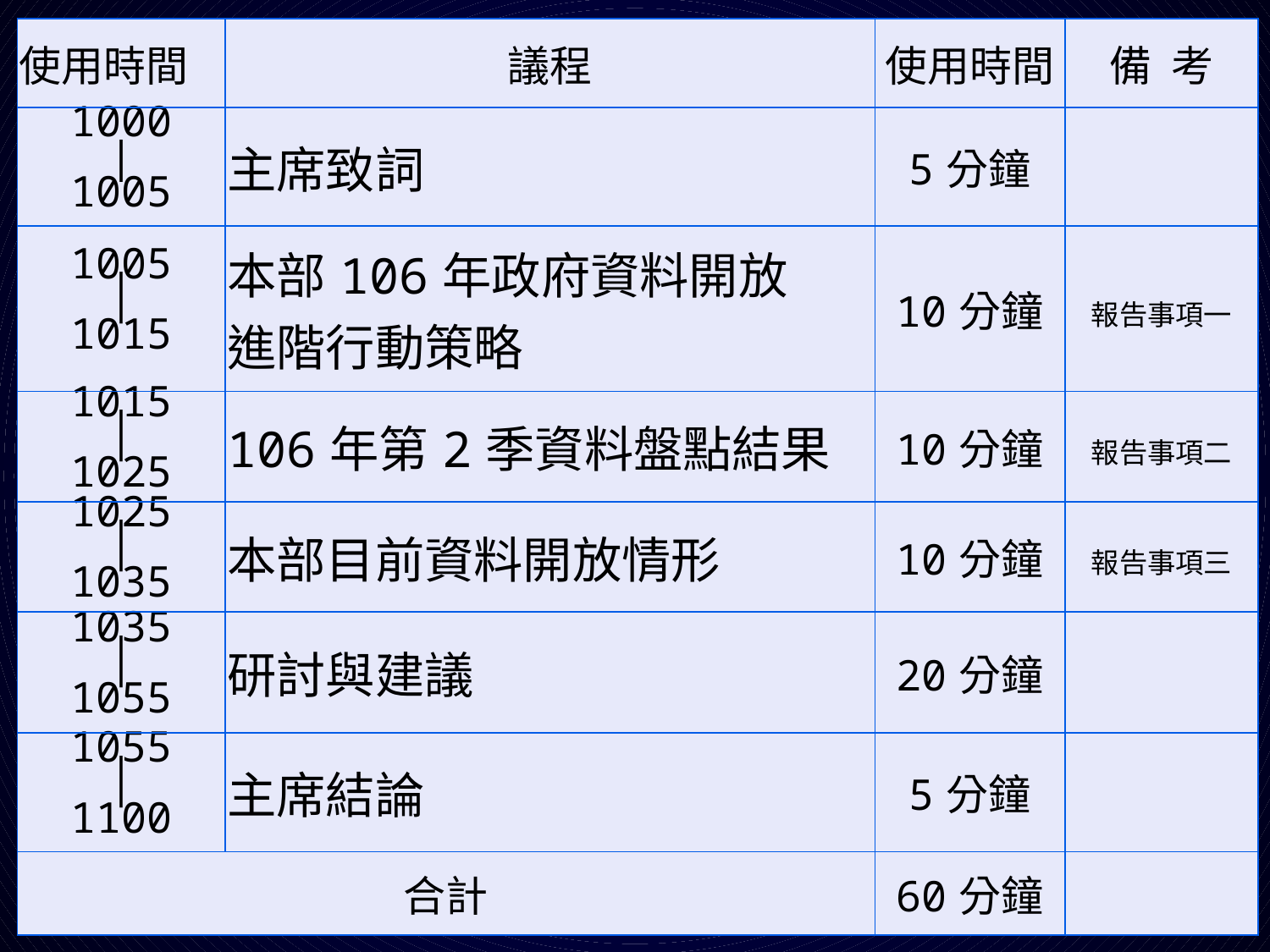

| 使用時間 | 議程 | 使用時間 | 備 考 |
| --- | --- | --- | --- |
| 1000 | 1005 | 主席致詞 | 5分鐘 |  |
| 1005 │ 1015 | 本部106年政府資料開放 進階行動策略 | 10分鐘 | 報告事項一 |
| 1015 │ 1025 | 106年第2季資料盤點結果 | 10分鐘 | 報告事項二 |
| 1025 │ 1035 | 本部目前資料開放情形 | 10分鐘 | 報告事項三 |
| 1035 │ 1055 | 研討與建議 | 20分鐘 |  |
| 1055 │ 1100 | 主席結論 | 5分鐘 |  |
| 合計 |  | 60分鐘 |  |